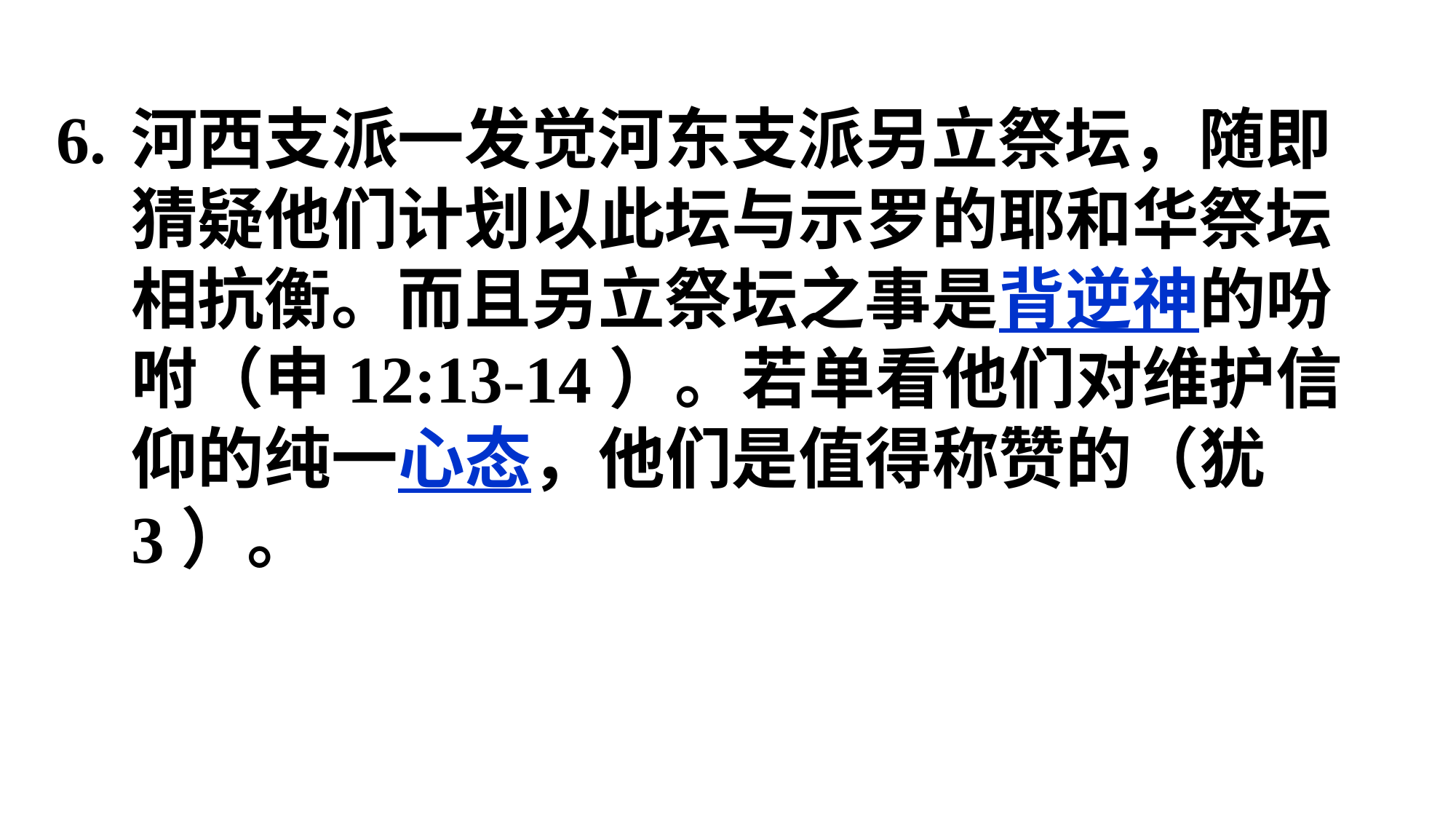

6.	河西支派一发觉河东支派另立祭坛，随即猜疑他们计划以此坛与示罗的耶和华祭坛相抗衡。而且另立祭坛之事是背逆神的吩咐（申12:13-14）。若单看他们对维护信仰的纯一心态，他们是值得称赞的（犹3）。